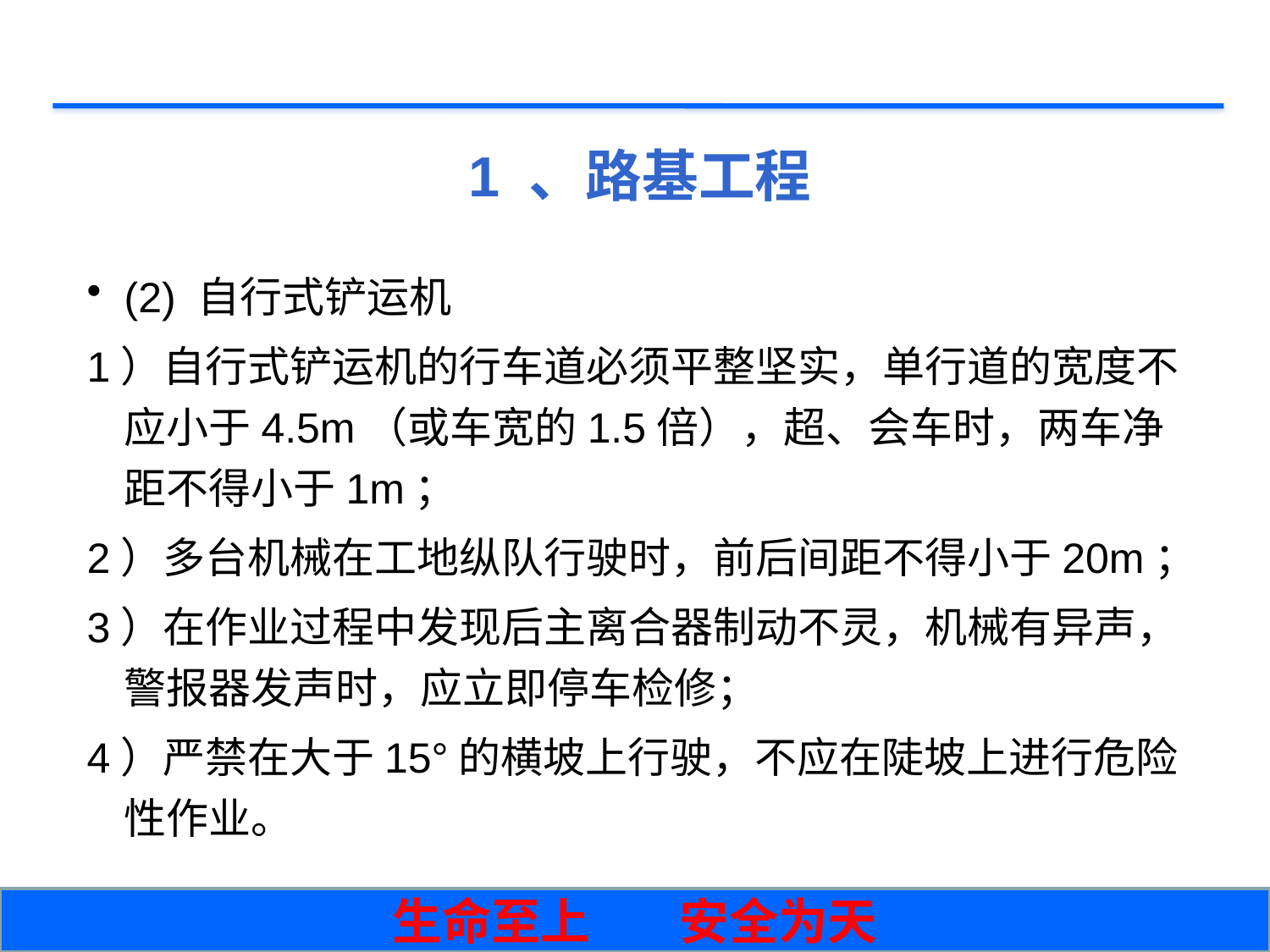

# 1 、路基工程
(2) 自行式铲运机
1）自行式铲运机的行车道必须平整坚实，单行道的宽度不应小于4.5m（或车宽的1.5倍），超、会车时，两车净距不得小于1m；
2）多台机械在工地纵队行驶时，前后间距不得小于20m；
3）在作业过程中发现后主离合器制动不灵，机械有异声，警报器发声时，应立即停车检修；
4）严禁在大于15°的横坡上行驶，不应在陡坡上进行危险性作业。